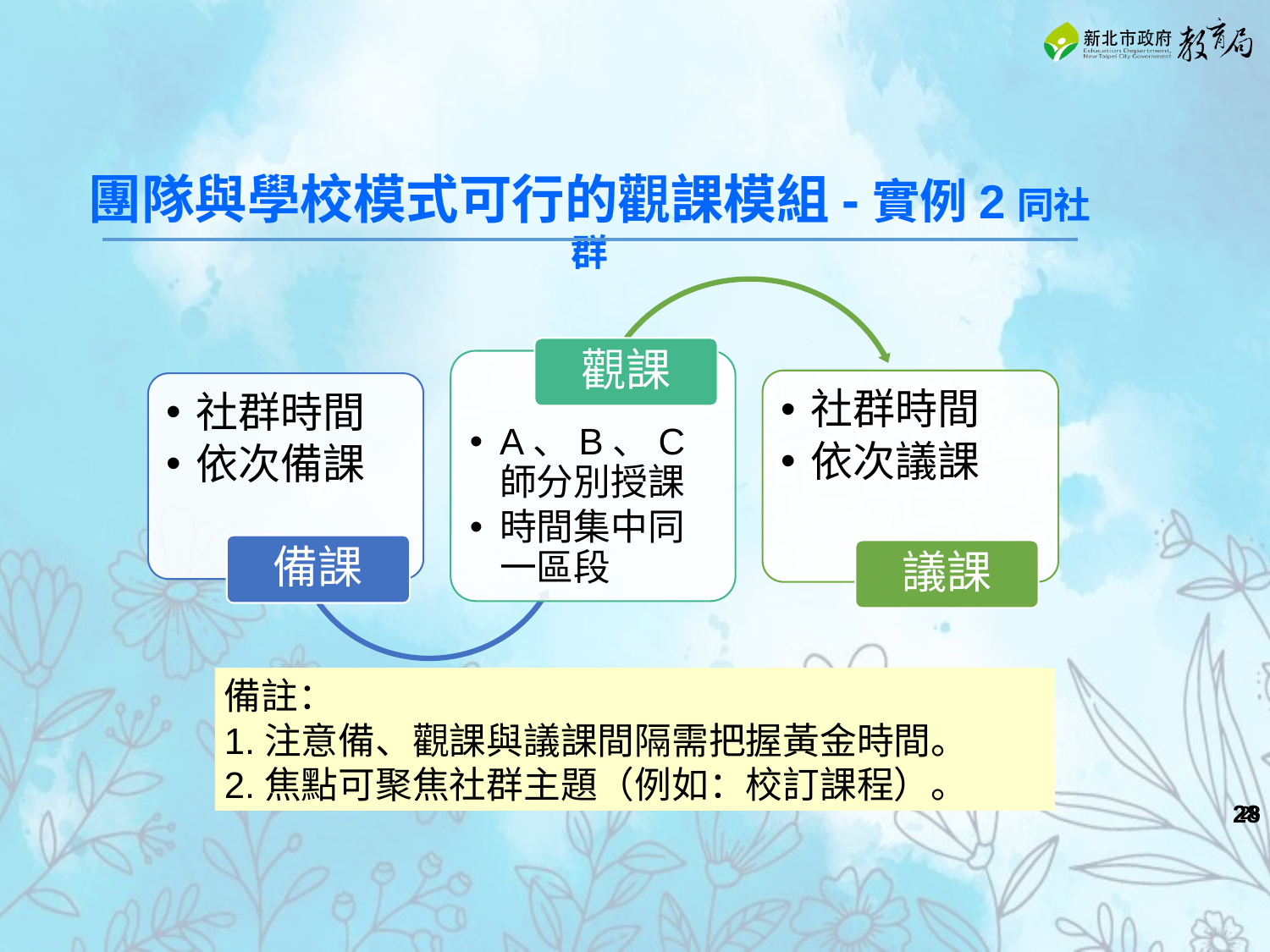

團隊與學校模式可行的觀課模組-實例2同社群

觀課

社群時間
依次議課
社群時間
依次備課

A、B、C師分別授課
時間集中同一區段

備課

議課
備註：
1.注意備、觀課與議課間隔需把握黃金時間。
2.焦點可聚焦社群主題（例如：校訂課程）。
28
28